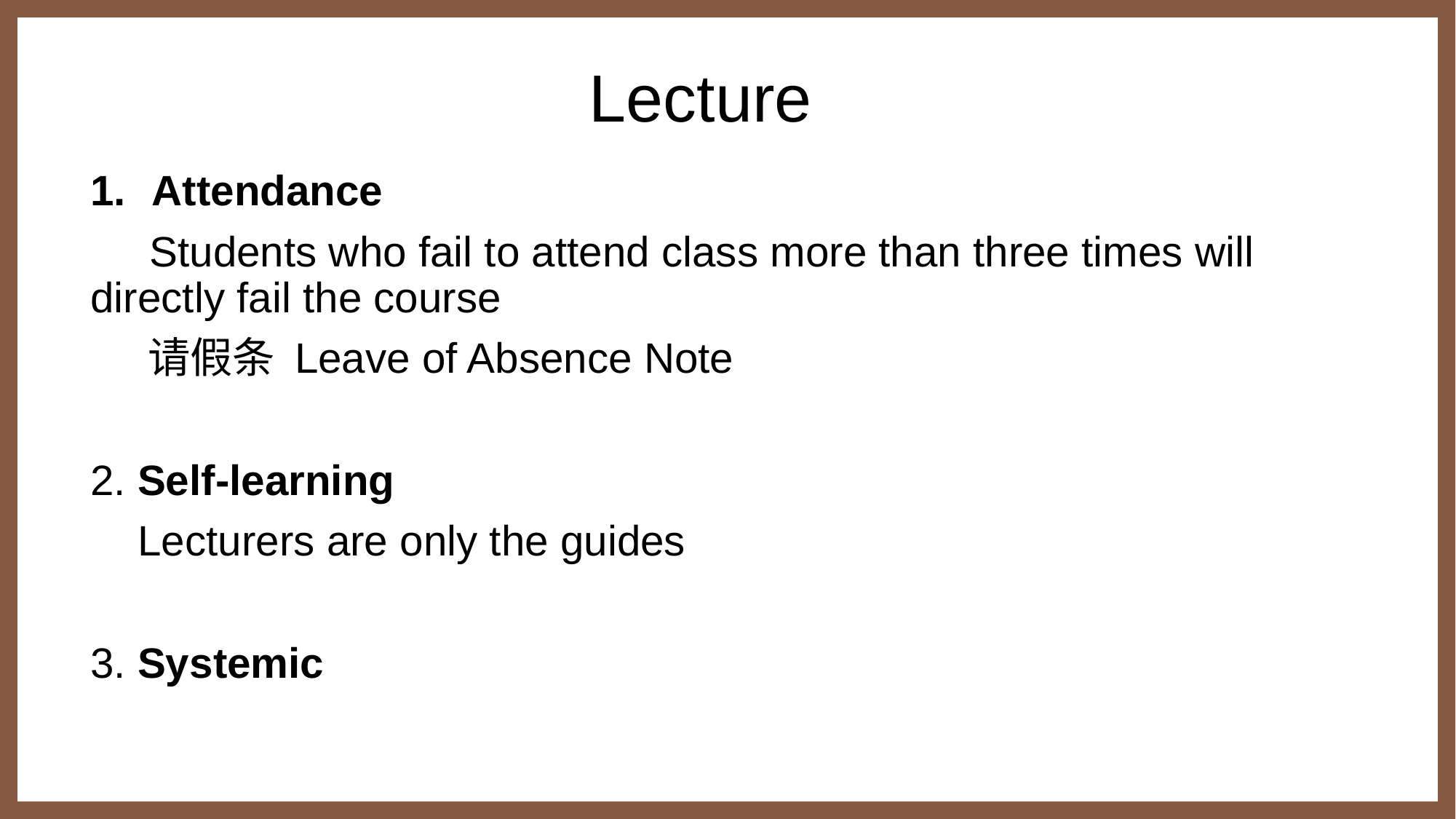

# Lecture
Attendance
     Students who fail to attend class more than three times will directly fail the course
     请假条 Leave of Absence Note

2. Self-learning
    Lecturers are only the guides

3. Systemic